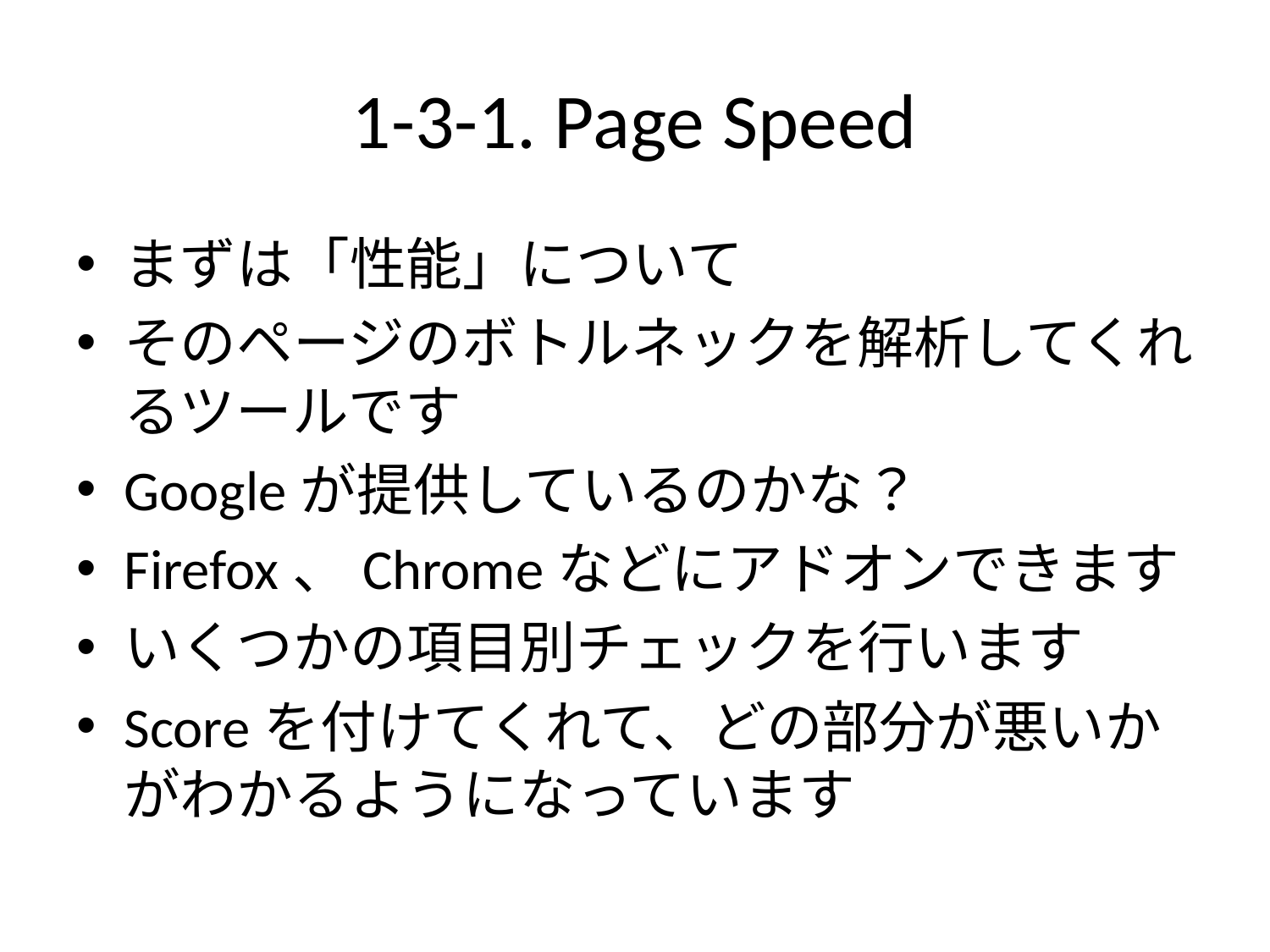

# 1-3-1. Page Speed
まずは「性能」について
そのページのボトルネックを解析してくれるツールです
Googleが提供しているのかな？
Firefox、Chromeなどにアドオンできます
いくつかの項目別チェックを行います
Scoreを付けてくれて、どの部分が悪いかがわかるようになっています